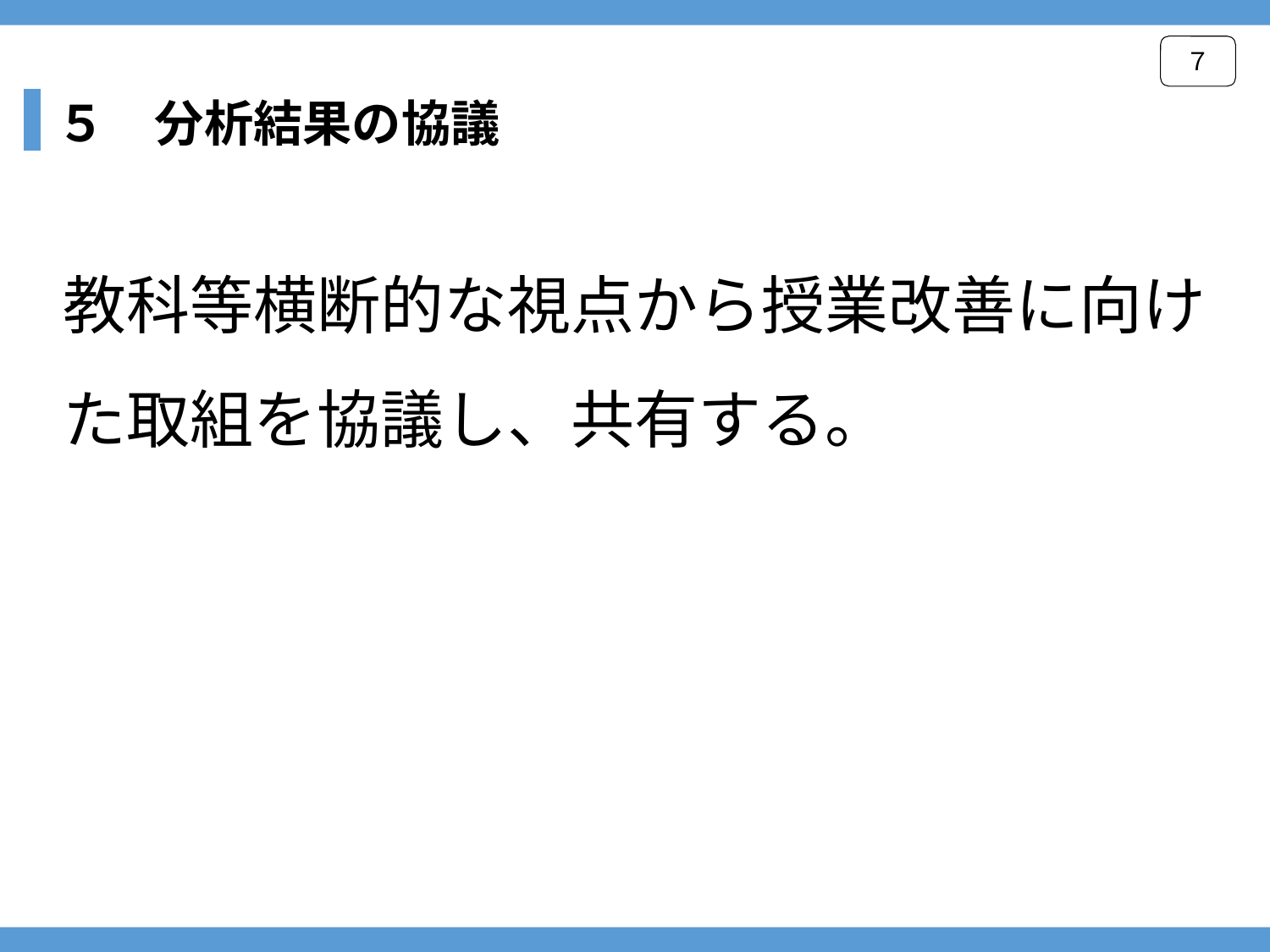

７
５　分析結果の協議

教科等横断的な視点から授業改善に向けた取組を協議し、共有する。